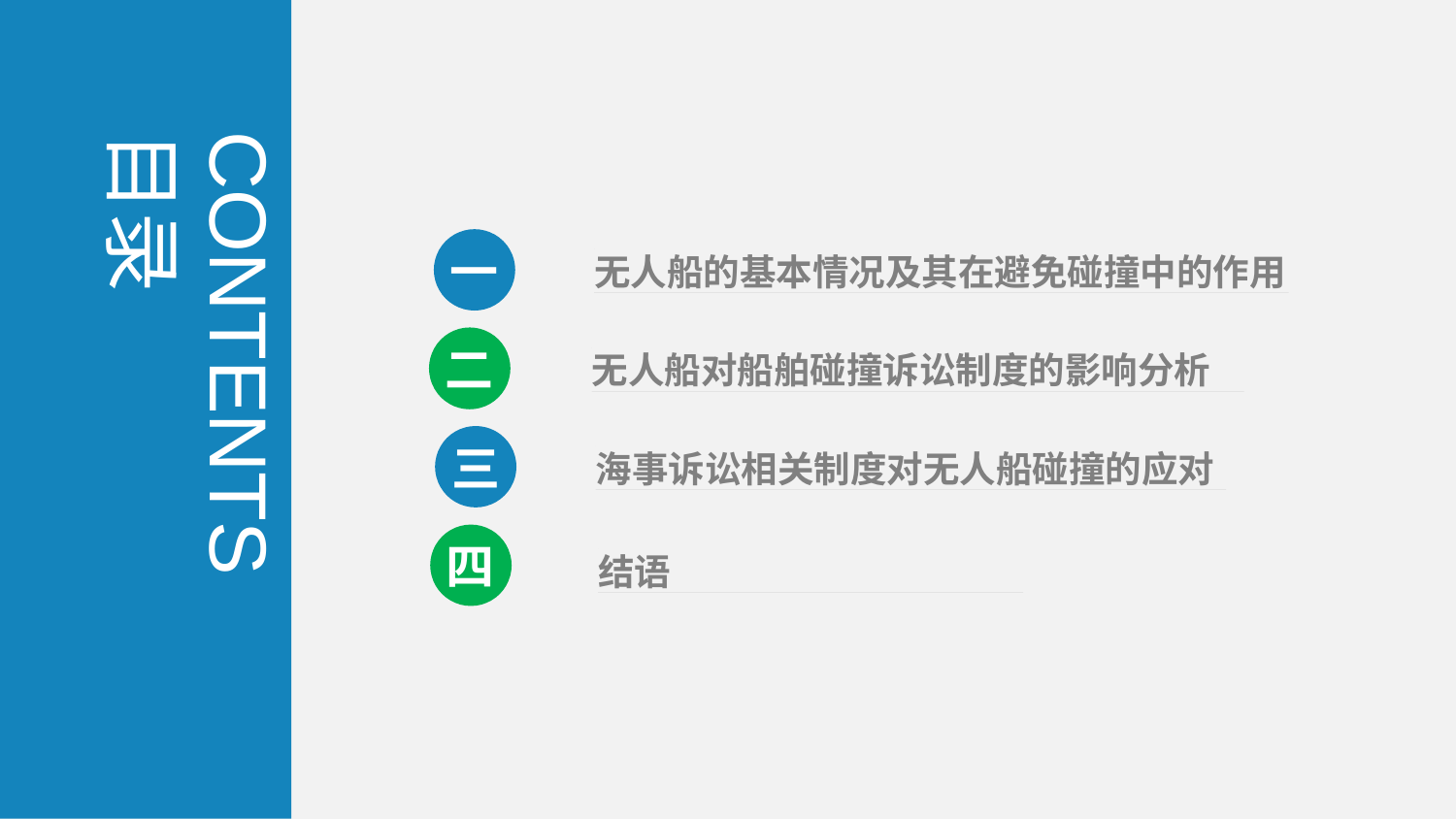

CONTENTS
目录
一
无人船的基本情况及其在避免碰撞中的作用
二
无人船对船舶碰撞诉讼制度的影响分析
三
海事诉讼相关制度对无人船碰撞的应对
四
结语